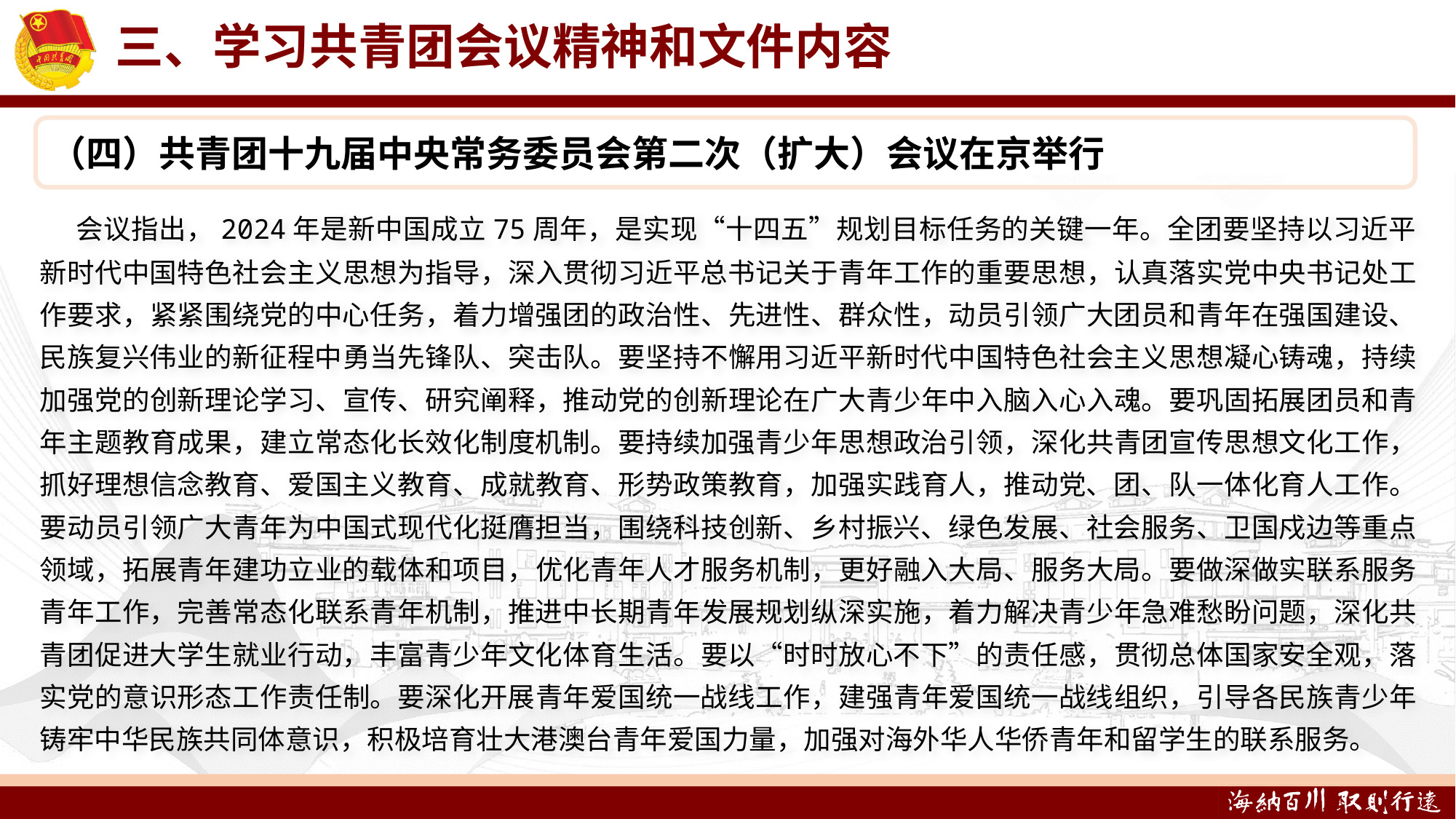

三、学习共青团会议精神和文件内容
（四）共青团十九届中央常务委员会第二次（扩大）会议在京举行
    会议指出，2024年是新中国成立75周年，是实现“十四五”规划目标任务的关键一年。全团要坚持以习近平新时代中国特色社会主义思想为指导，深入贯彻习近平总书记关于青年工作的重要思想，认真落实党中央书记处工作要求，紧紧围绕党的中心任务，着力增强团的政治性、先进性、群众性，动员引领广大团员和青年在强国建设、民族复兴伟业的新征程中勇当先锋队、突击队。要坚持不懈用习近平新时代中国特色社会主义思想凝心铸魂，持续加强党的创新理论学习、宣传、研究阐释，推动党的创新理论在广大青少年中入脑入心入魂。要巩固拓展团员和青年主题教育成果，建立常态化长效化制度机制。要持续加强青少年思想政治引领，深化共青团宣传思想文化工作，抓好理想信念教育、爱国主义教育、成就教育、形势政策教育，加强实践育人，推动党、团、队一体化育人工作。要动员引领广大青年为中国式现代化挺膺担当，围绕科技创新、乡村振兴、绿色发展、社会服务、卫国戍边等重点领域，拓展青年建功立业的载体和项目，优化青年人才服务机制，更好融入大局、服务大局。要做深做实联系服务青年工作，完善常态化联系青年机制，推进中长期青年发展规划纵深实施，着力解决青少年急难愁盼问题，深化共青团促进大学生就业行动，丰富青少年文化体育生活。要以“时时放心不下”的责任感，贯彻总体国家安全观，落实党的意识形态工作责任制。要深化开展青年爱国统一战线工作，建强青年爱国统一战线组织，引导各民族青少年铸牢中华民族共同体意识，积极培育壮大港澳台青年爱国力量，加强对海外华人华侨青年和留学生的联系服务。